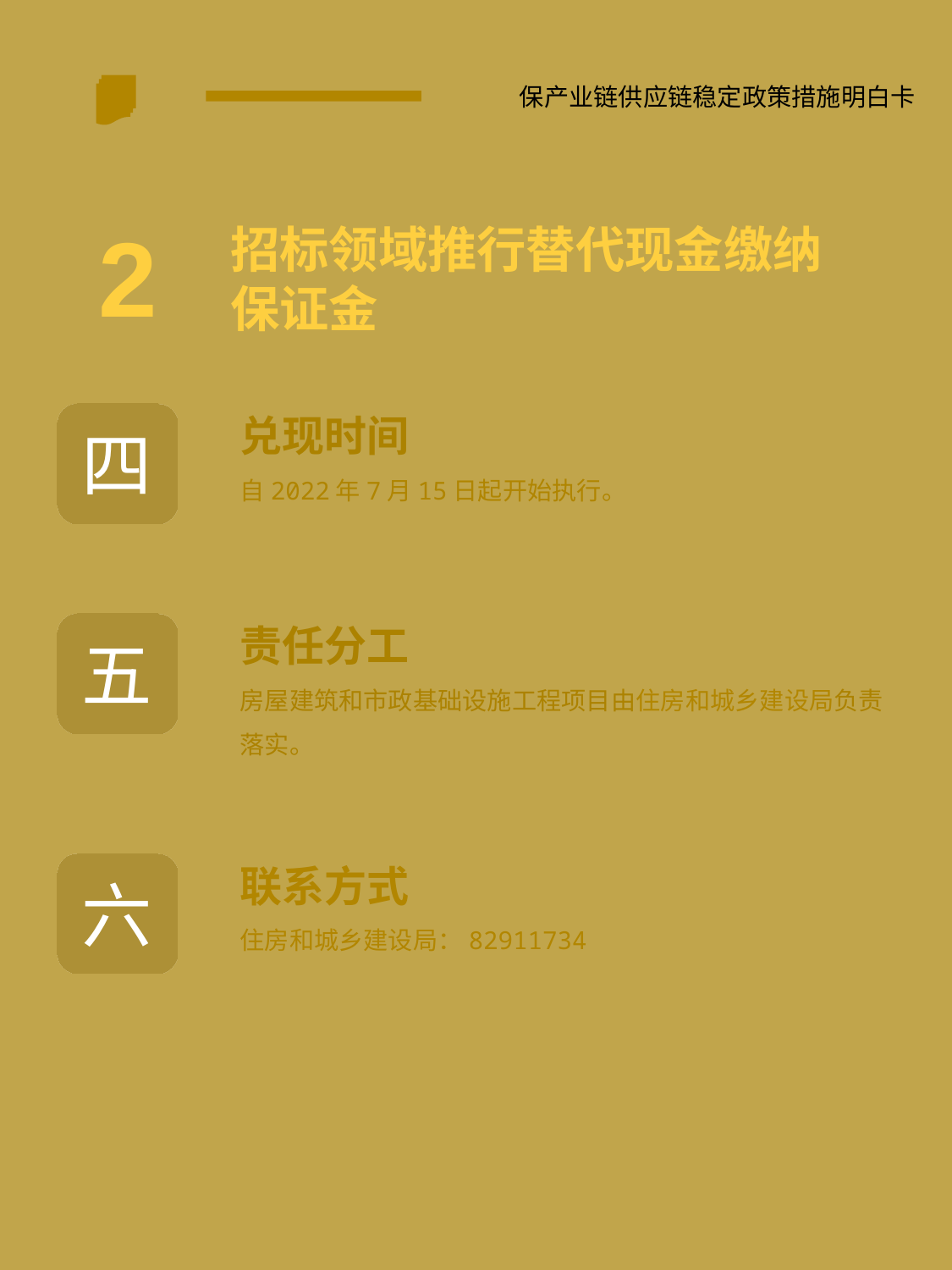

保产业链供应链稳定政策措施明白卡

2
招标领域推行替代现金缴纳保证金
四
兑现时间
自2022年7月15日起开始执行。
五
责任分工
房屋建筑和市政基础设施工程项目由住房和城乡建设局负责落实。
联系方式
住房和城乡建设局：82911734
六